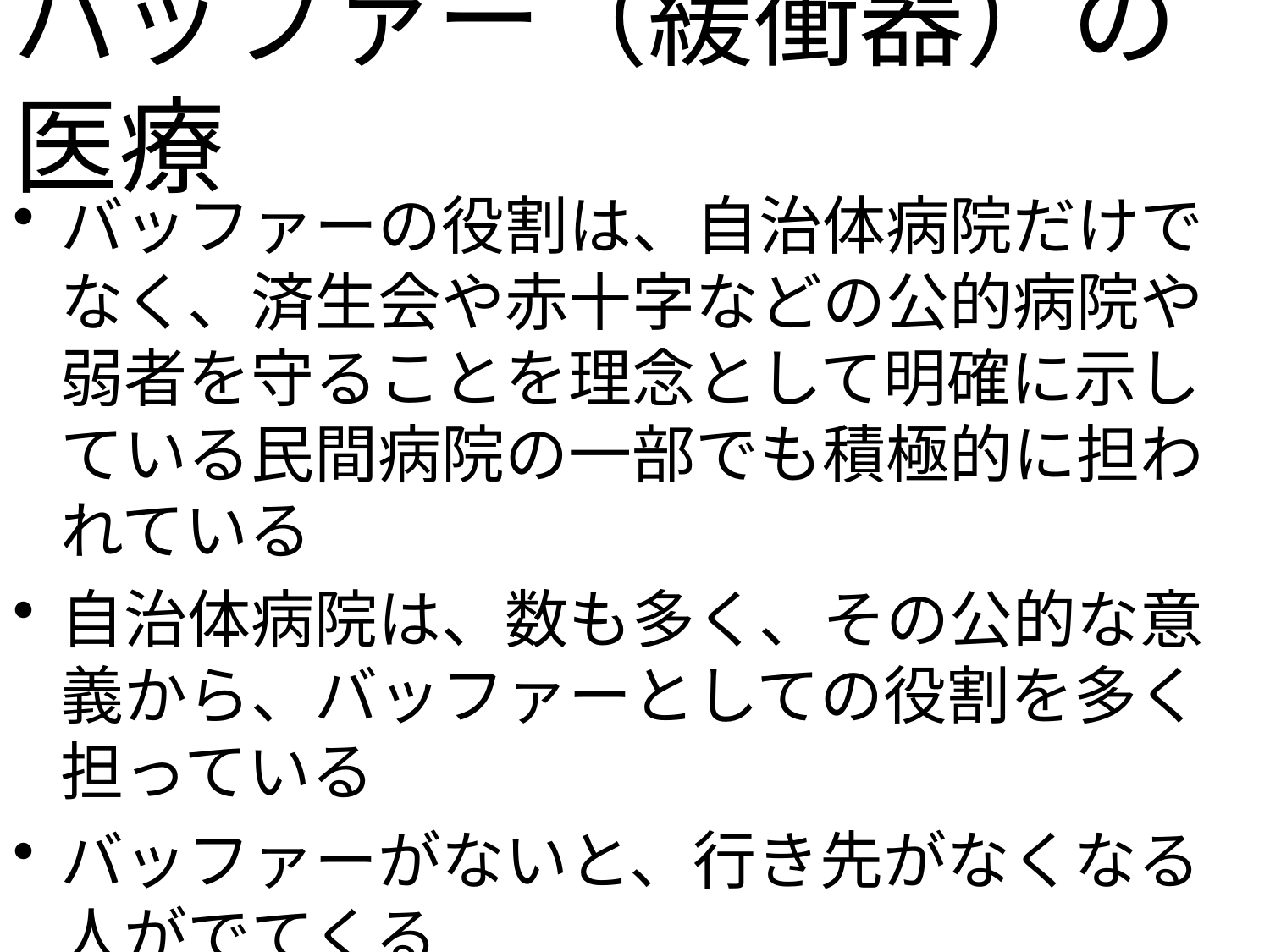

# バッファー（緩衝器）の医療
バッファーの役割は、自治体病院だけでなく、済生会や赤十字などの公的病院や弱者を守ることを理念として明確に示している民間病院の一部でも積極的に担われている
自治体病院は、数も多く、その公的な意義から、バッファーとしての役割を多く担っている
バッファーがないと、行き先がなくなる人がでてくる